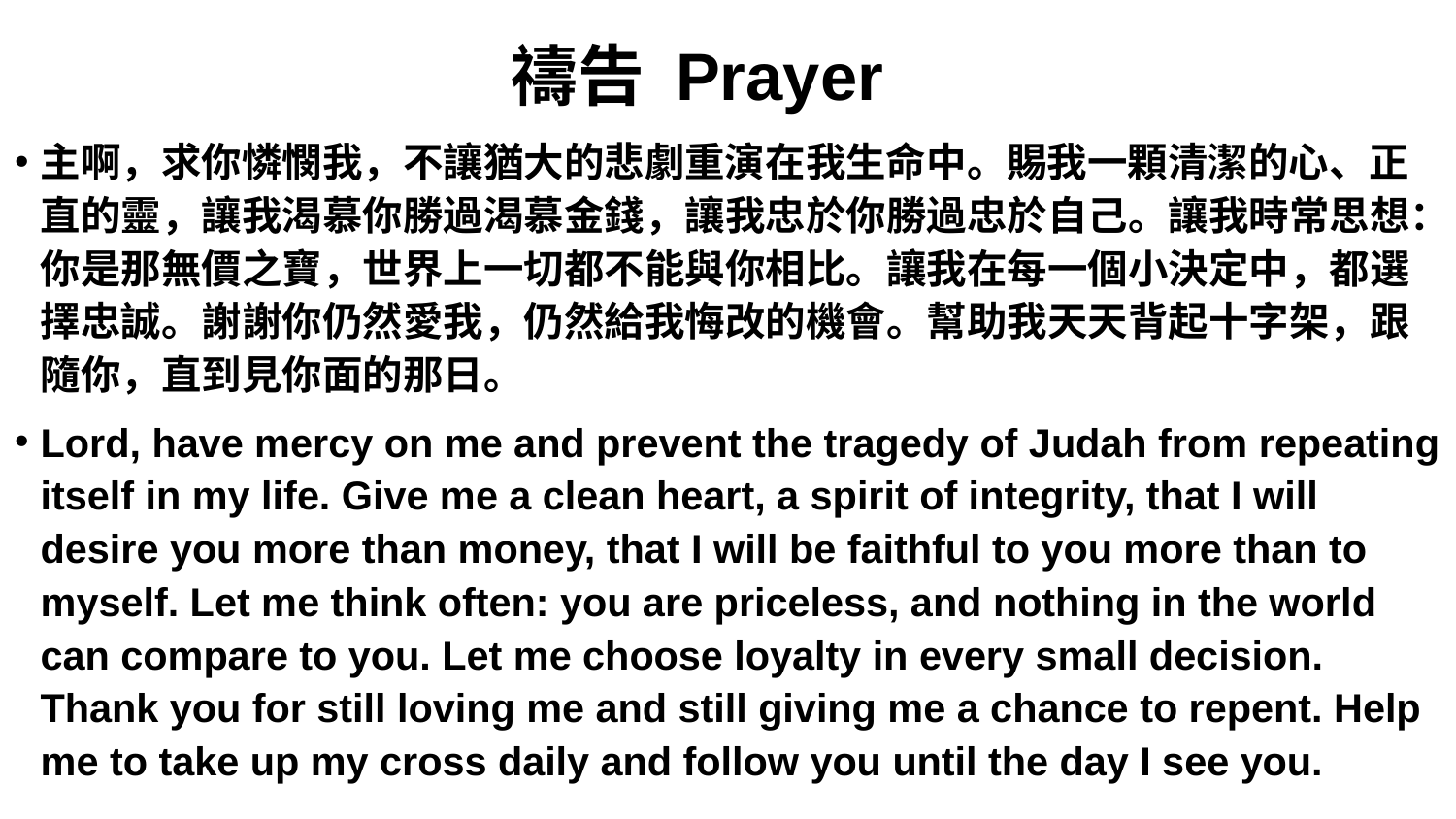

# 禱告 Prayer
主啊，求你憐憫我，不讓猶大的悲劇重演在我生命中。賜我一顆清潔的心、正直的靈，讓我渴慕你勝過渴慕金錢，讓我忠於你勝過忠於自己。讓我時常思想：你是那無價之寶，世界上一切都不能與你相比。讓我在每一個小決定中，都選擇忠誠。謝謝你仍然愛我，仍然給我悔改的機會。幫助我天天背起十字架，跟隨你，直到見你面的那日。
Lord, have mercy on me and prevent the tragedy of Judah from repeating itself in my life. Give me a clean heart, a spirit of integrity, that I will desire you more than money, that I will be faithful to you more than to myself. Let me think often: you are priceless, and nothing in the world can compare to you. Let me choose loyalty in every small decision. Thank you for still loving me and still giving me a chance to repent. Help me to take up my cross daily and follow you until the day I see you.